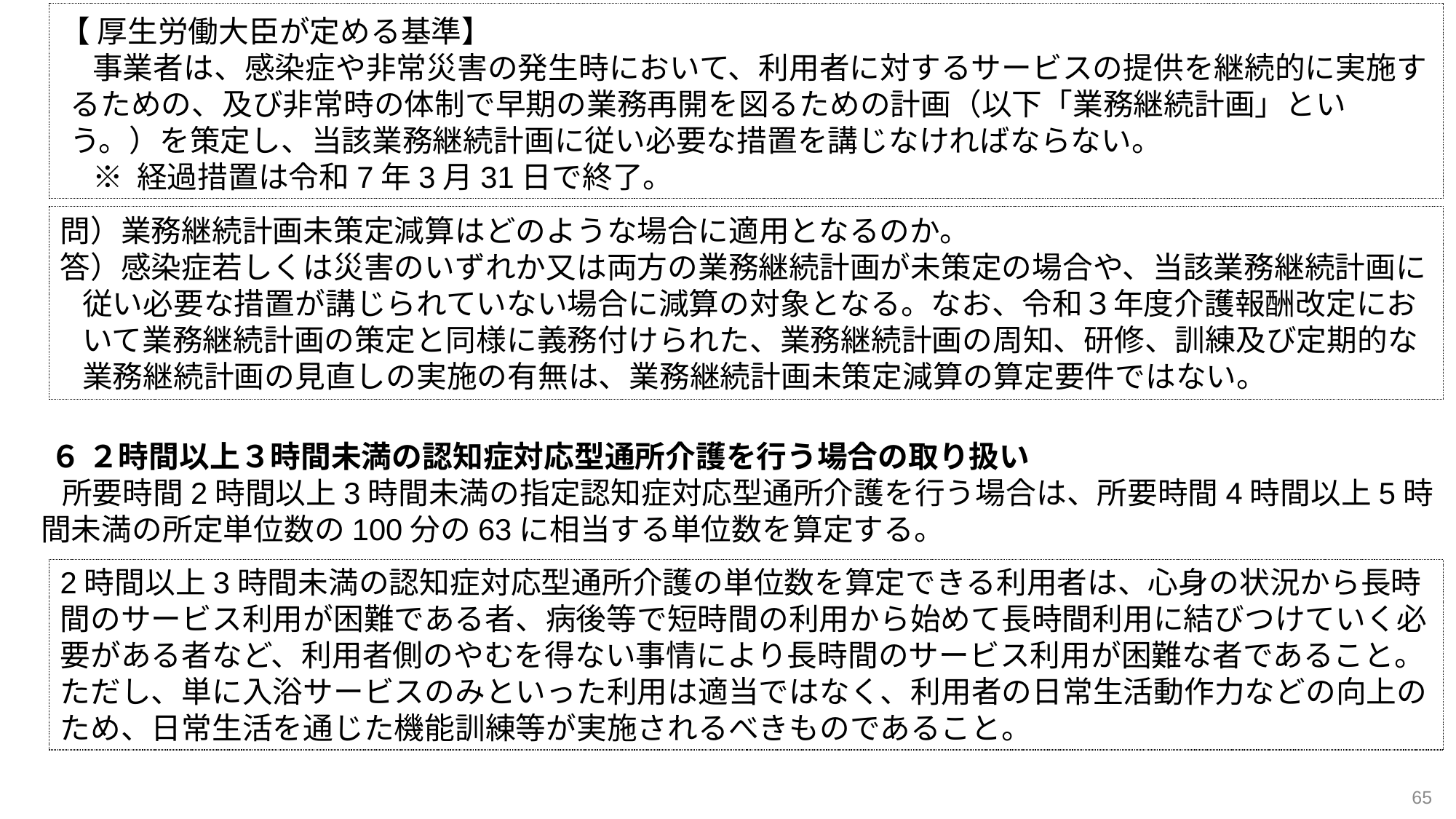

【 厚生労働大臣が定める基準】
事業者は、感染症や非常災害の発生時において、利用者に対するサービスの提供を継続的に実施するための、及び非常時の体制で早期の業務再開を図るための計画（以下「業務継続計画」という。）を策定し、当該業務継続計画に従い必要な措置を講じなければならない。
※ 経過措置は令和7年3月31日で終了。

６ ２時間以上３時間未満の認知症対応型通所介護を行う場合の取り扱い
所要時間2時間以上3時間未満の指定認知症対応型通所介護を行う場合は、所要時間4時間以上5時間未満の所定単位数の100分の63に相当する単位数を算定する。
問）業務継続計画未策定減算はどのような場合に適用となるのか。
答）感染症若しくは災害のいずれか又は両方の業務継続計画が未策定の場合や、当該業務継続計画に従い必要な措置が講じられていない場合に減算の対象となる。なお、令和３年度介護報酬改定において業務継続計画の策定と同様に義務付けられた、業務継続計画の周知、研修、訓練及び定期的な業務継続計画の見直しの実施の有無は、業務継続計画未策定減算の算定要件ではない。
2時間以上3時間未満の認知症対応型通所介護の単位数を算定できる利用者は、心身の状況から長時間のサービス利用が困難である者、病後等で短時間の利用から始めて長時間利用に結びつけていく必要がある者など、利用者側のやむを得ない事情により長時間のサービス利用が困難な者であること。ただし、単に入浴サービスのみといった利用は適当ではなく、利用者の日常生活動作力などの向上のため、日常生活を通じた機能訓練等が実施されるべきものであること。
65